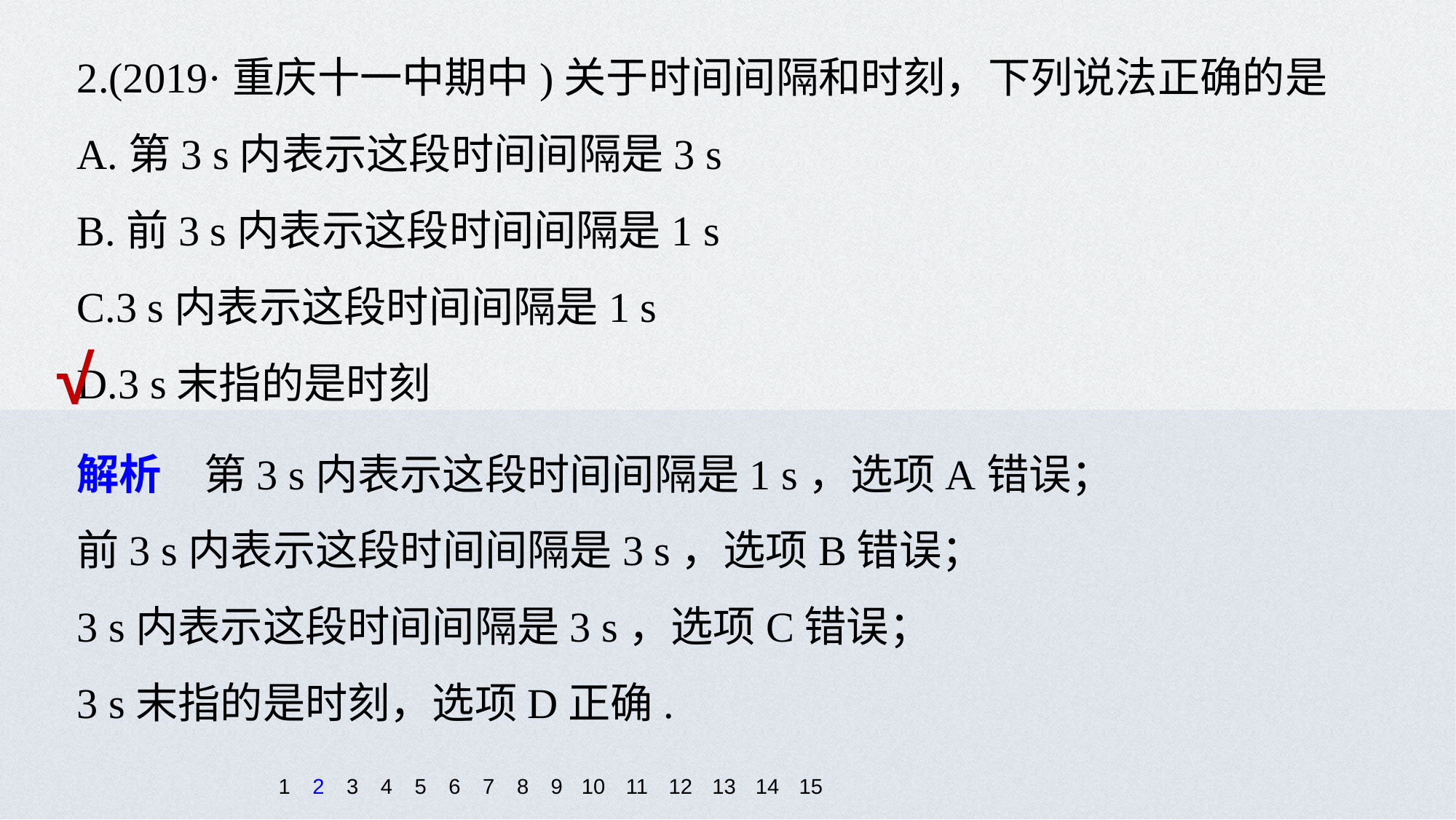

2.(2019·重庆十一中期中)关于时间间隔和时刻，下列说法正确的是
A.第3 s内表示这段时间间隔是3 s
B.前3 s内表示这段时间间隔是1 s
C.3 s内表示这段时间间隔是1 s
D.3 s末指的是时刻
√
解析　第3 s内表示这段时间间隔是1 s，选项A错误；
前3 s内表示这段时间间隔是3 s，选项B错误；
3 s内表示这段时间间隔是3 s，选项C错误；
3 s末指的是时刻，选项D正确.
1
2
3
4
5
6
7
8
9
10
11
12
13
14
15